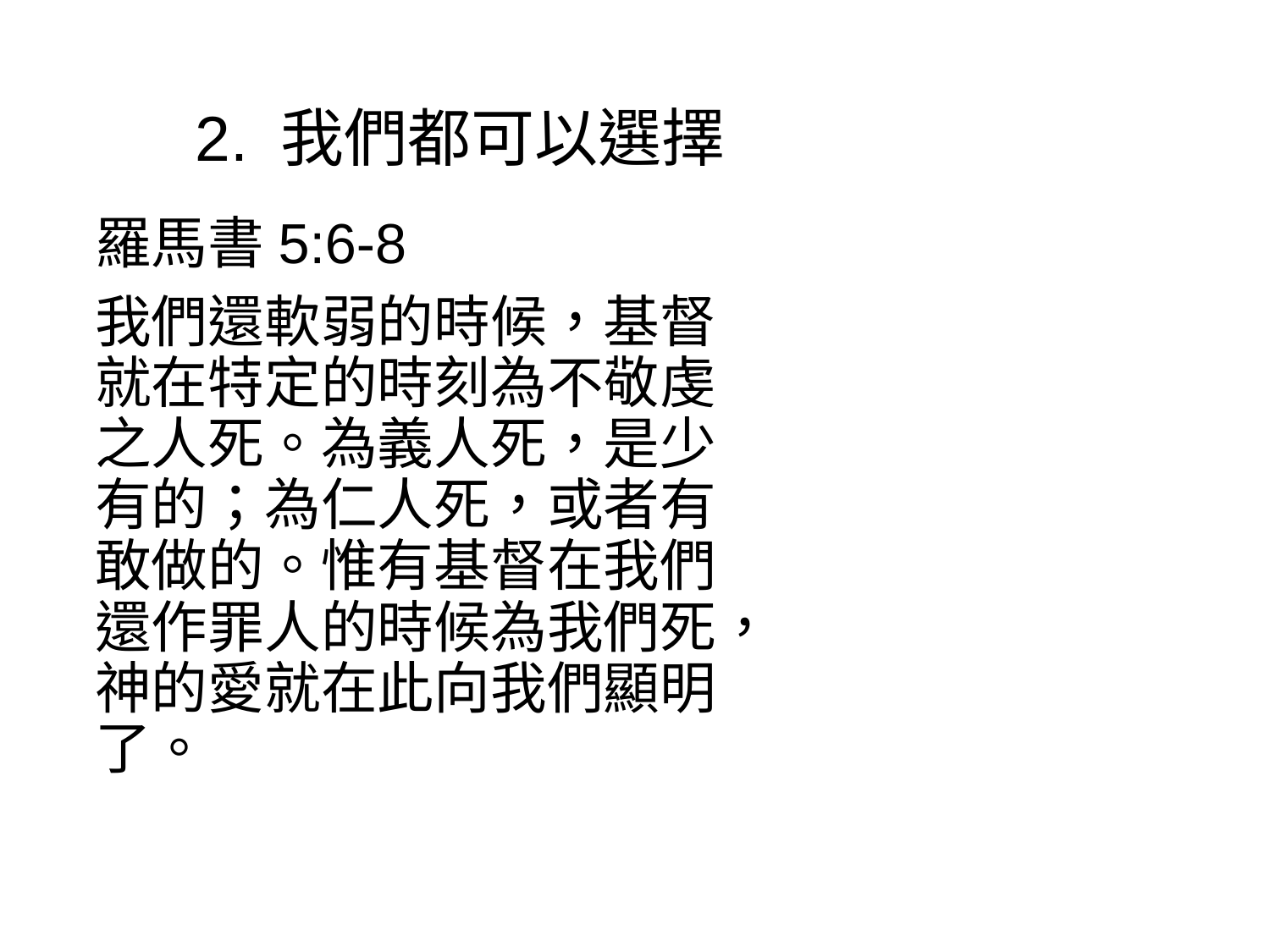

2. 我們都可以選擇
羅馬書5:6-8
我們還軟弱的時候，基督就在特定的時刻為不敬虔之人死。為義人死，是少有的；為仁人死，或者有敢做的。惟有基督在我們還作罪人的時候為我們死，神的愛就在此向我們顯明了。
#